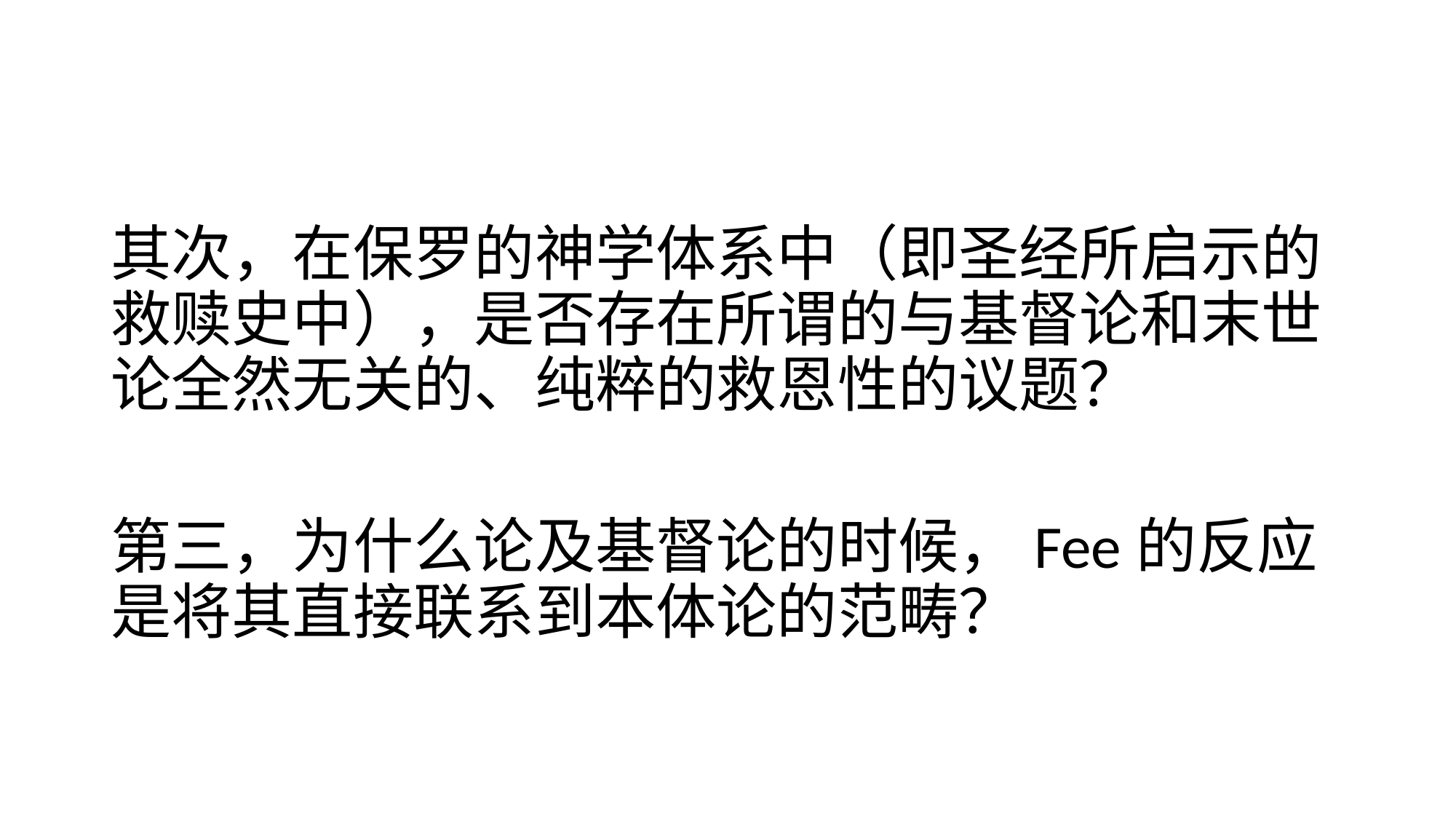

#
其次，在保罗的神学体系中（即圣经所启示的救赎史中），是否存在所谓的与基督论和末世论全然无关的、纯粹的救恩性的议题？

第三，为什么论及基督论的时候，Fee的反应是将其直接联系到本体论的范畴？